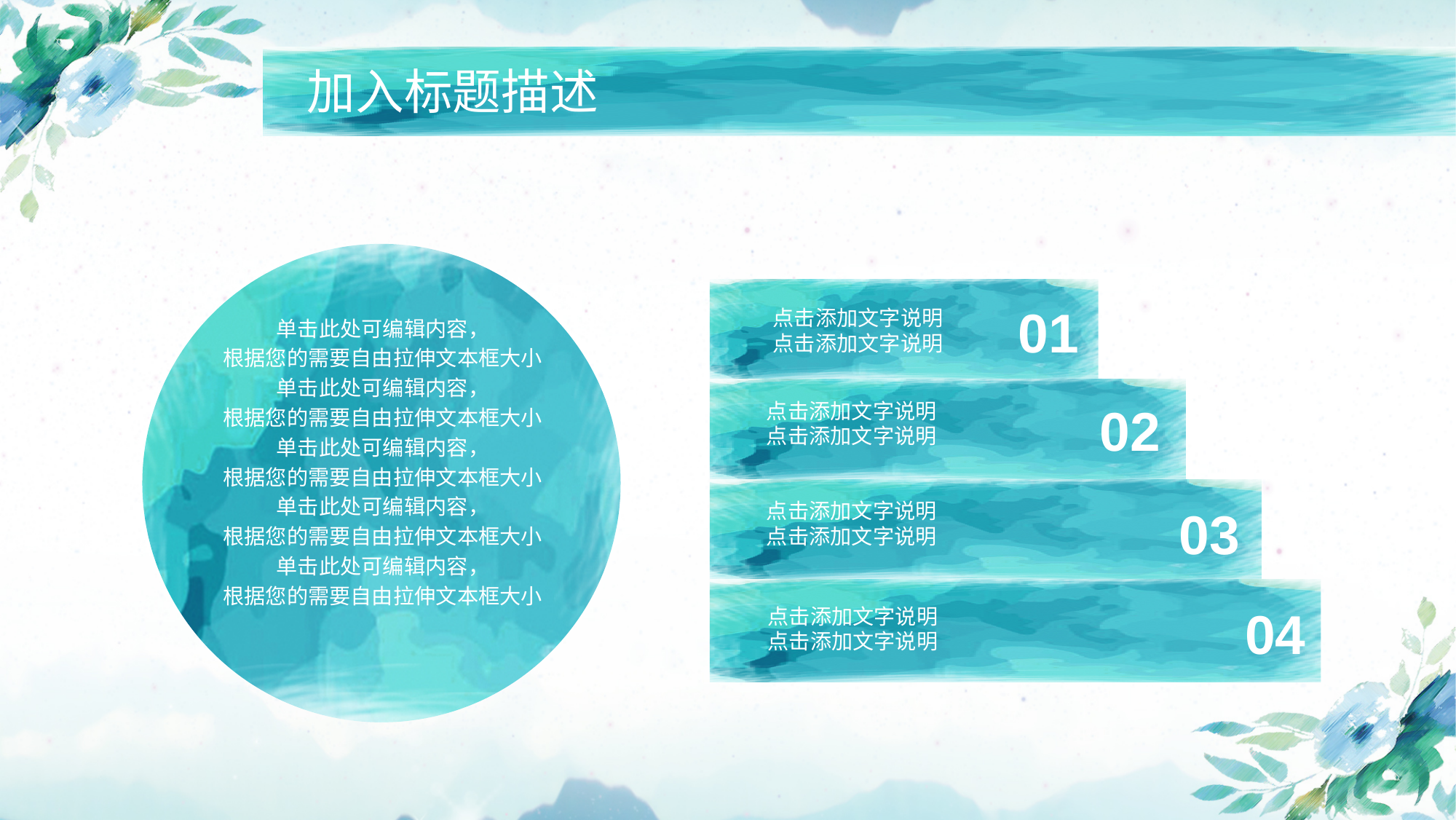

加入标题描述

01
点击添加文字说明
点击添加文字说明

02
点击添加文字说明
点击添加文字说明

点击添加文字说明
点击添加文字说明
03

04
点击添加文字说明
点击添加文字说明
单击此处可编辑内容，
根据您的需要自由拉伸文本框大小
单击此处可编辑内容，
根据您的需要自由拉伸文本框大小
单击此处可编辑内容，
根据您的需要自由拉伸文本框大小
单击此处可编辑内容，
根据您的需要自由拉伸文本框大小
单击此处可编辑内容，
根据您的需要自由拉伸文本框大小